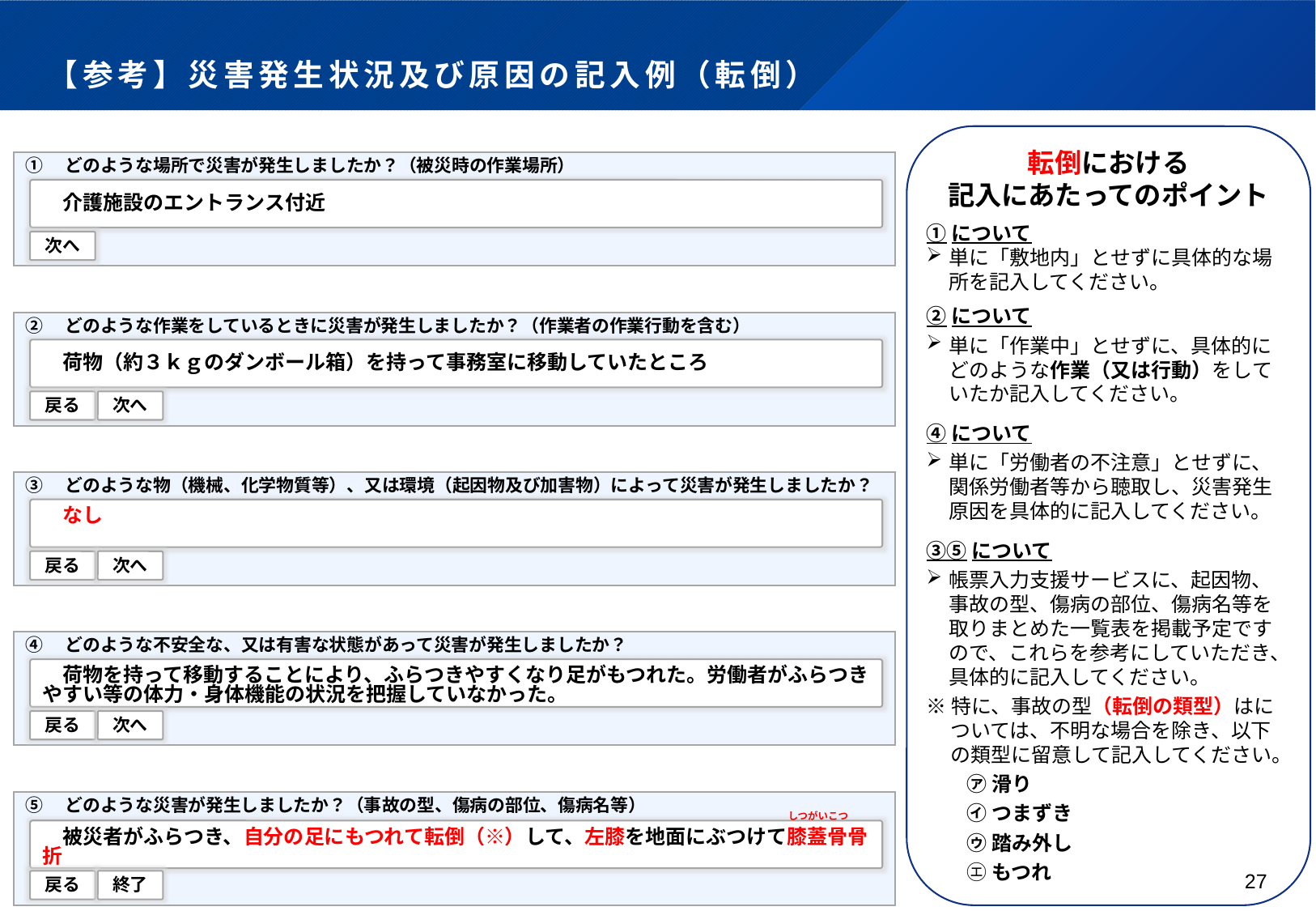

# 【参考】災害発生状況及び原因の記入例（転倒）
転倒における
記入にあたってのポイント
①について
単に「敷地内」とせずに具体的な場所を記入してください。
②について
単に「作業中」とせずに、具体的にどのような作業（又は行動）をしていたか記入してください。
④について
単に「労働者の不注意」とせずに、関係労働者等から聴取し、災害発生原因を具体的に記入してください。
③⑤について
帳票入力支援サービスに、起因物、事故の型、傷病の部位、傷病名等を取りまとめた一覧表を掲載予定ですので、これらを参考にしていただき、具体的に記入してください。
※特に、事故の型（転倒の類型）はについては、不明な場合を除き、以下の類型に留意して記入してください。
　　㋐ 滑り
　　㋑ つまずき
　　㋒ 踏み外し
　　㋓ もつれ

①　どのような場所で災害が発生しましたか？（被災時の作業場所）
　介護施設のエントランス付近
次へ
②　どのような作業をしているときに災害が発生しましたか？（作業者の作業行動を含む）
　荷物（約３ｋｇのダンボール箱）を持って事務室に移動していたところ
戻る
次へ
③　どのような物（機械、化学物質等）、又は環境（起因物及び加害物）によって災害が発生しましたか？
　なし
戻る
次へ
④　どのような不安全な、又は有害な状態があって災害が発生しましたか？
　荷物を持って移動することにより、ふらつきやすくなり足がもつれた。労働者がふらつきやすい等の体力・身体機能の状況を把握していなかった。
戻る
次へ
⑤　どのような災害が発生しましたか？（事故の型、傷病の部位、傷病名等）
　被災者がふらつき、自分の足にもつれて転倒（※）して、左膝を地面にぶつけて膝蓋骨骨折
戻る
終了
しつがいこつ
27